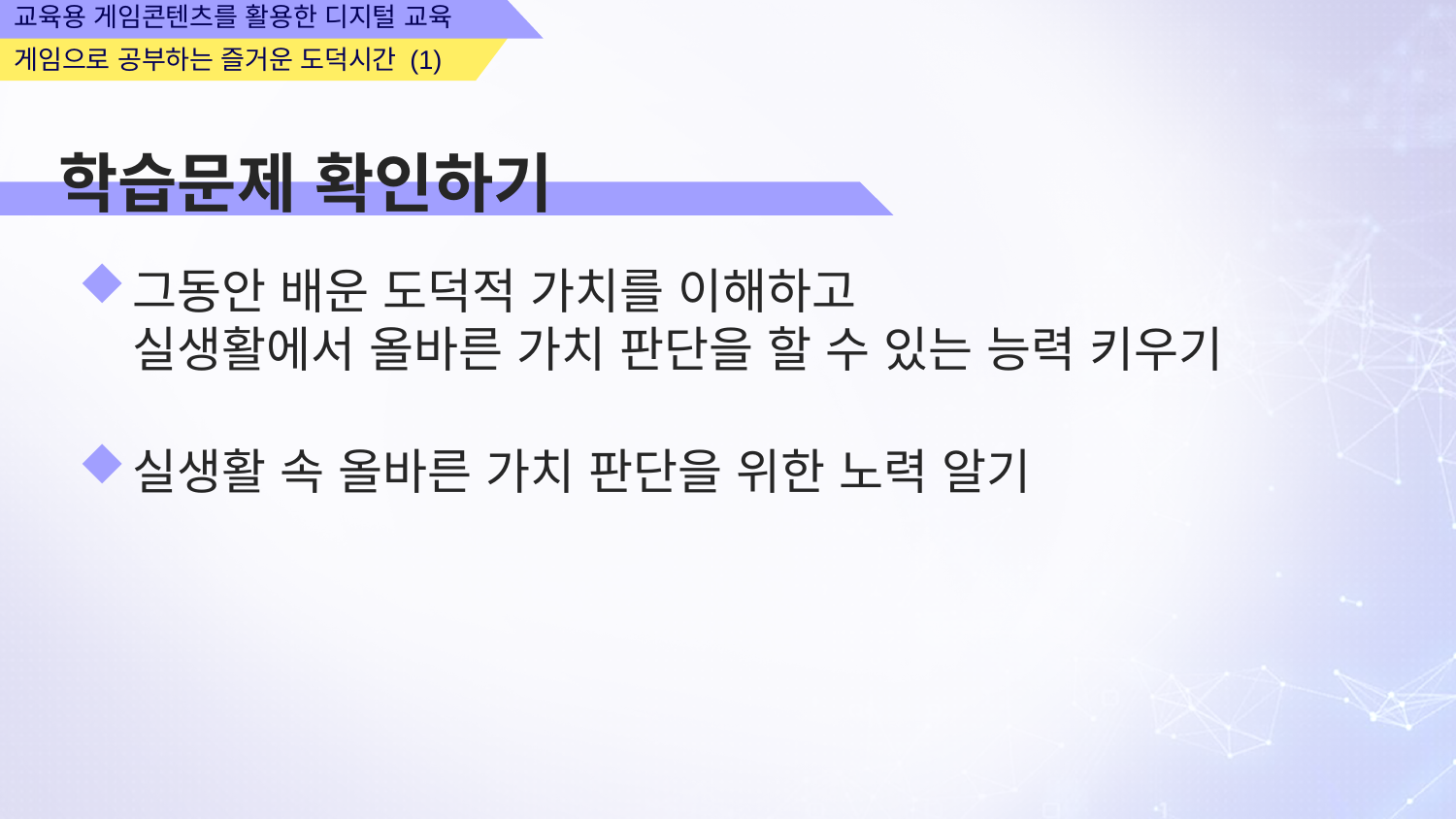

교육용 게임콘텐츠를 활용한 디지털 교육
게임으로 공부하는 즐거운 도덕시간 (1)

학습문제 확인하기

그동안 배운 도덕적 가치를 이해하고
실생활에서 올바른 가치 판단을 할 수 있는 능력 키우기
실생활 속 올바른 가치 판단을 위한 노력 알기